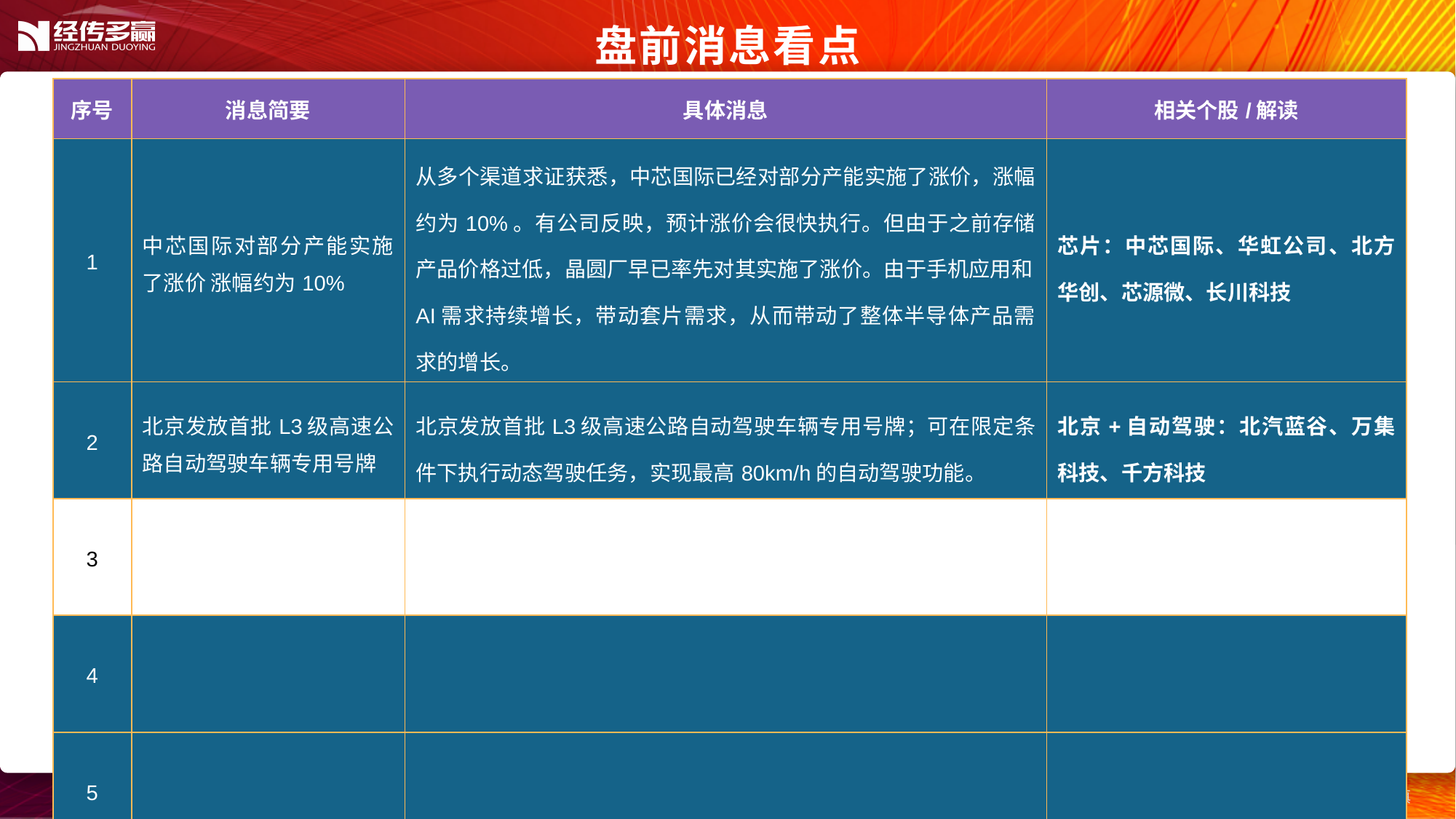

盘前消息看点
| 序号 | 消息简要 | 具体消息 | 相关个股/解读 |
| --- | --- | --- | --- |
| 1 | 中芯国际对部分产能实施了涨价 涨幅约为10% | 从多个渠道求证获悉，中芯国际已经对部分产能实施了涨价，涨幅约为10%。有公司反映，预计涨价会很快执行。但由于之前存储产品价格过低，晶圆厂早已率先对其实施了涨价。由于手机应用和AI需求持续增长，带动套片需求，从而带动了整体半导体产品需求的增长。 | 芯片：中芯国际、华虹公司、北方华创、芯源微、长川科技 |
| 2 | 北京发放首批L3级高速公路自动驾驶车辆专用号牌 | 北京发放首批L3级高速公路自动驾驶车辆专用号牌；可在限定条件下执行动态驾驶任务，实现最高80km/h的自动驾驶功能。 | 北京+自动驾驶：北汽蓝谷、万集科技、千方科技 |
| 3 |  |  |  |
| 4 |  |  |  |
| 5 |  |  |  |